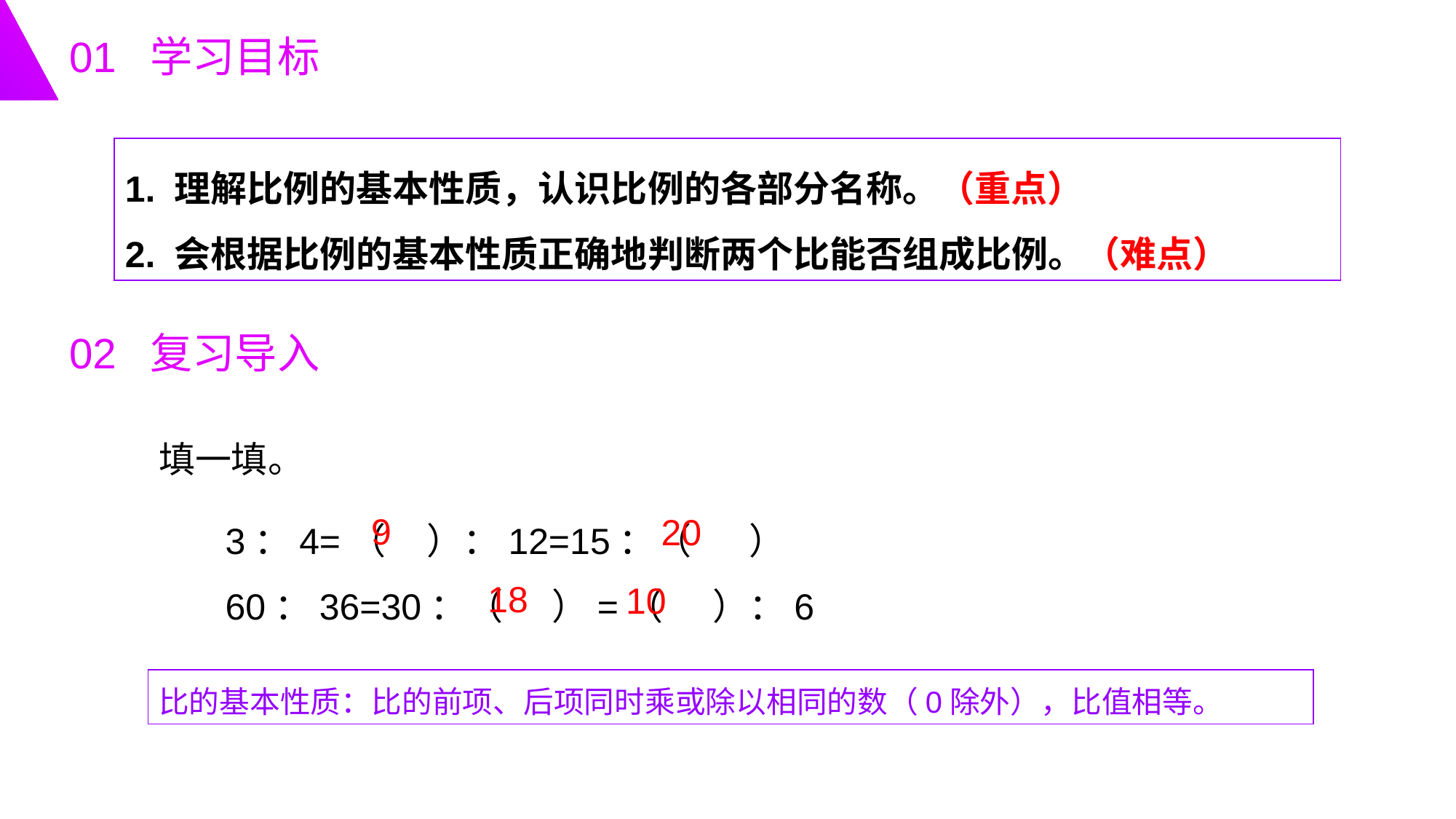

01  学习目标
1. 理解比例的基本性质，认识比例的各部分名称。（重点）
2. 会根据比例的基本性质正确地判断两个比能否组成比例。（难点）
02  复习导入
填一填。
3：4=（     ）：12=15：（       ）
60：36=30：（      ）=（      ）：6
9
20
18
10
比的基本性质：比的前项、后项同时乘或除以相同的数（0除外），比值相等。